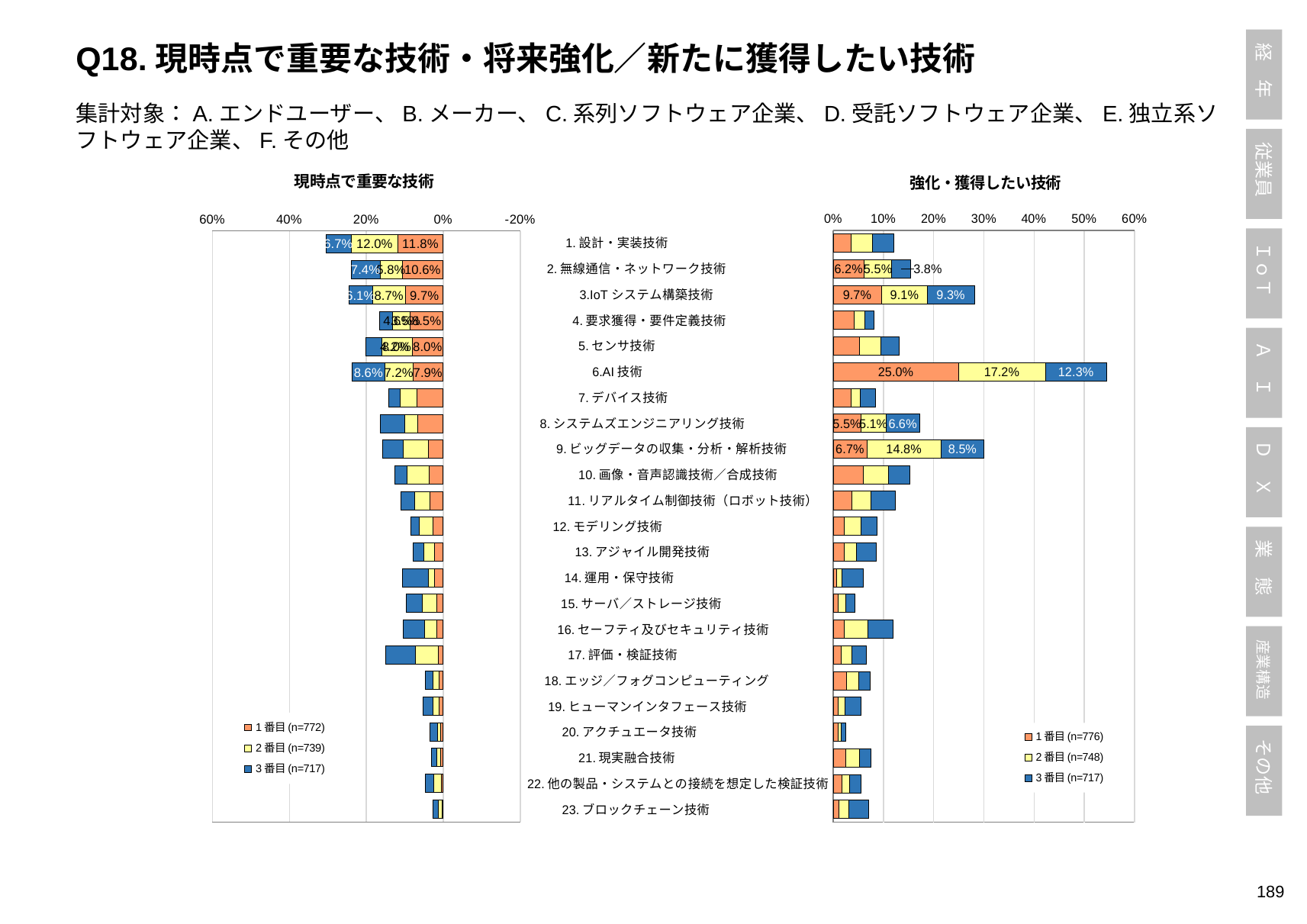

Q18.現時点で重要な技術・将来強化／新たに獲得したい技術
集計対象：A.エンドユーザー、B.メーカー、C.系列ソフトウェア企業、D.受託ソフトウェア企業、E.独立系ソフトウェア企業、F.その他

### Chart: 現時点で重要な技術

| Category | 1番目(n=772) | 2番目(n=739) | 3番目(n=717) |
|---|---|---|---|
| 1.設計・実装技術 | 0.11787564766839378 | 0.12043301759133965 | 0.06694560669456066 |
| 2.無線通信・ネットワーク技術 | 0.10621761658031088 | 0.058186738836265225 | 0.07391910739191074 |
| 3.IoTシステム構築技術 | 0.09715025906735751 | 0.08660351826792964 | 0.061366806136680614 |
| 4.要求獲得・要件定義技術 | 0.08549222797927461 | 0.046008119079837616 | 0.03486750348675035 |
| 5.センサ技術 | 0.08031088082901554 | 0.07983761840324763 | 0.04184100418410042 |
| 6.AI技術 | 0.07901554404145078 | 0.07171853856562922 | 0.08647140864714087 |
| 7.デバイス技術 | 0.06865284974093264 | 0.04330175913396482 | 0.030683403068340307 |
| 8.システムズエンジニアリング技術 | 0.06606217616580311 | 0.03382949932341001 | 0.06415620641562064 |
| 9.ビッグデータの収集・分析・解析技術 | 0.038860103626943004 | 0.06495263870094722 | 0.05439330543933055 |
| 10.画像・音声認識技術／合成技術 | 0.03626943005181347 | 0.058186738836265225 | 0.030683403068340307 |
| 11.リアルタイム制御技術（ロボット技術） | 0.034974093264248704 | 0.03924221921515562 | 0.03626220362622036 |
| 12.モデリング技術 | 0.027202072538860103 | 0.035182679296346414 | 0.022315202231520222 |
| 13.アジャイル開発技術 | 0.023316062176165803 | 0.02706359945872801 | 0.02789400278940028 |
| 14.運用・保守技術 | 0.022020725388601035 | 0.016238159675236806 | 0.06834030683403068 |
| 15.サーバ／ストレージ技術 | 0.01683937823834197 | 0.037889039242219216 | 0.04184100418410042 |
| 16.セーフティ及びセキュリティ技術 | 0.01683937823834197 | 0.03247631935047361 | 0.05578800557880056 |
| 17.評価・検証技術 | 0.012953367875647668 | 0.05953991880920163 | 0.07670850767085077 |
| 18.エッジ／フォグコンピューティング | 0.011658031088082901 | 0.014884979702300407 | 0.019525801952580194 |
| 19.ヒューマンインタフェース技術 | 0.010362694300518135 | 0.016238159675236806 | 0.02510460251046025 |
| 20.アクチュエータ技術 | 0.007772020725388601 | 0.008119079837618403 | 0.01813110181311018 |
| 21.現実融合技術 | 0.006476683937823834 | 0.009472259810554804 | 0.01394700139470014 |
| 22.他の製品・システムとの接続を想定した検証技術 | 0.0051813471502590676 | 0.02029769959404601 | 0.02092050209205021 |
| 23.ブロックチェーン技術 | 0.0038860103626943004 | 0.008119079837618403 | 0.01394700139470014 |

### Chart: 強化・獲得したい技術

| Category | 1番目(n=776) | 2番目(n=748) | 3番目(n=717) |
|---|---|---|---|
| 1.設計・実装技術  　　　　　　　　　　　　 | 0.03479381443298969 | 0.0427807486631016 | 0.043235704323570434 |
| 2.無線通信・ネットワーク技術　　　　　　　　 | 0.061855670103092786 | 0.05481283422459893 | 0.03765690376569038 |
| 3.IoTシステム構築技術　　　　　　　　　 | 0.09664948453608248 | 0.09090909090909091 | 0.09344490934449093 |
| 4.要求獲得・要件定義技術　　　　　　　　 | 0.041237113402061855 | 0.0213903743315508 | 0.01813110181311018 |
| 5.センサ技術　　　　  　　　　　　　　　 | 0.05154639175257732 | 0.0427807486631016 | 0.03765690376569038 |
| 6.AI技術　　 　　 　　　　　　　　　　 | 0.25 | 0.17245989304812834 | 0.12273361227336123 |
| 7.デバイス技術　　　　　　　  　　　　　 | 0.03479381443298969 | 0.01871657754010695 | 0.030683403068340307 |
| 8.システムズエンジニアリング技術　  　　　　　 | 0.055412371134020616 | 0.05080213903743316 | 0.06555090655509066 |
| 9.ビッグデータの収集・分析・解析技術 　　　 | 0.06701030927835051 | 0.1483957219251337 | 0.08507670850767085 |
| 10.画像・音声認識技術／合成技術　　　　 | 0.06056701030927835 | 0.04946524064171123 | 0.04184100418410042 |
| 11.リアルタイム制御技術（ロボット技術）    | 0.037371134020618556 | 0.0374331550802139 | 0.04881450488145049 |
| 12.モデリング技術　　　　　　　　　　　　　 | 0.02190721649484536 | 0.03342245989304813 | 0.03207810320781032 |
| 13.アジャイル開発技術　 　　　　　　　　 | 0.02190721649484536 | 0.02406417112299465 | 0.03905160390516039 |
| 14.運用・保守技術    　　　　　　　　　　　 | 0.006443298969072165 | 0.0106951871657754 | 0.043235704323570434 |
| 15.サーバ／ストレージ技術     　　　　　　　 | 0.010309278350515464 | 0.014705882352941176 | 0.01813110181311018 |
| 16.セーフティ及びセキュリティ技術　      　　 | 0.02190721649484536 | 0.04679144385026738 | 0.0502092050209205 |
| 17.評価・検証技術　   　　　　　　　　　　 | 0.015463917525773196 | 0.0213903743315508 | 0.029288702928870293 |
| 18.エッジ／フォグコンピューティング      　　　 | 0.02577319587628866 | 0.02540106951871658 | 0.022315202231520222 |
| 19.ヒューマンインタフェース技術　     　　　　 | 0.010309278350515464 | 0.013368983957219251 | 0.03207810320781032 |
| 20.アクチュエータ技術　　　 　　　　　　　 | 0.00902061855670103 | 0.0066844919786096255 | 0.009762900976290097 |
| 21.現実融合技術　　　　　　　　　　　　 | 0.024484536082474227 | 0.02807486631016043 | 0.022315202231520222 |
| 22.他の製品・システムとの接続を想定した検証技術 | 0.01675257731958763 | 0.016042780748663103 | 0.022315202231520222 |
| 23.ブロックチェーン技術　　 　　　　　　　 | 0.011597938144329897 | 0.01871657754010695 | 0.040446304044630406 |
189